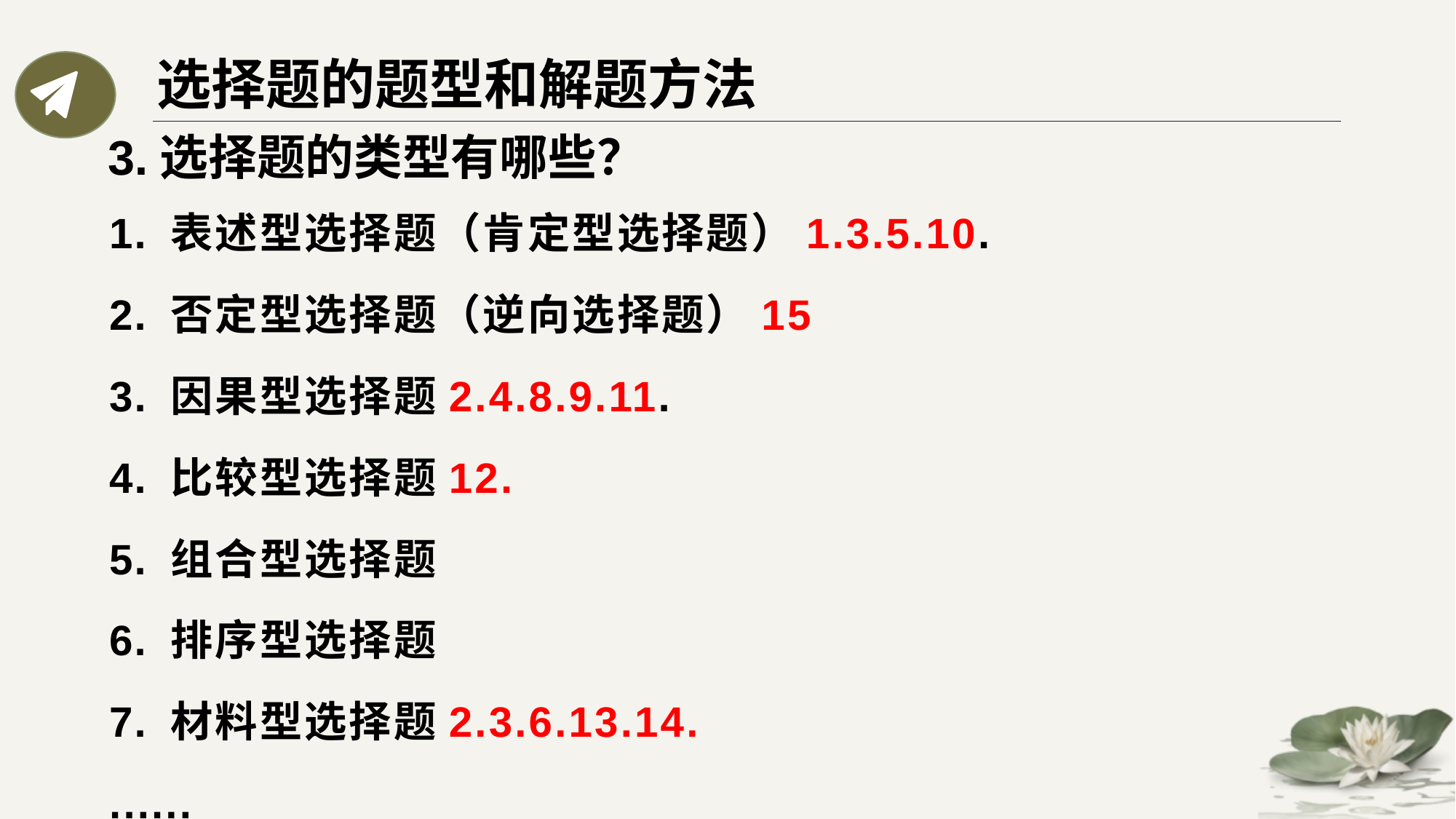

选择题的题型和解题方法

3.选择题的类型有哪些？
表述型选择题（肯定型选择题）1.3.5.10.
否定型选择题（逆向选择题）15
因果型选择题2.4.8.9.11.
比较型选择题12.
组合型选择题
排序型选择题
材料型选择题2.3.6.13.14.
......